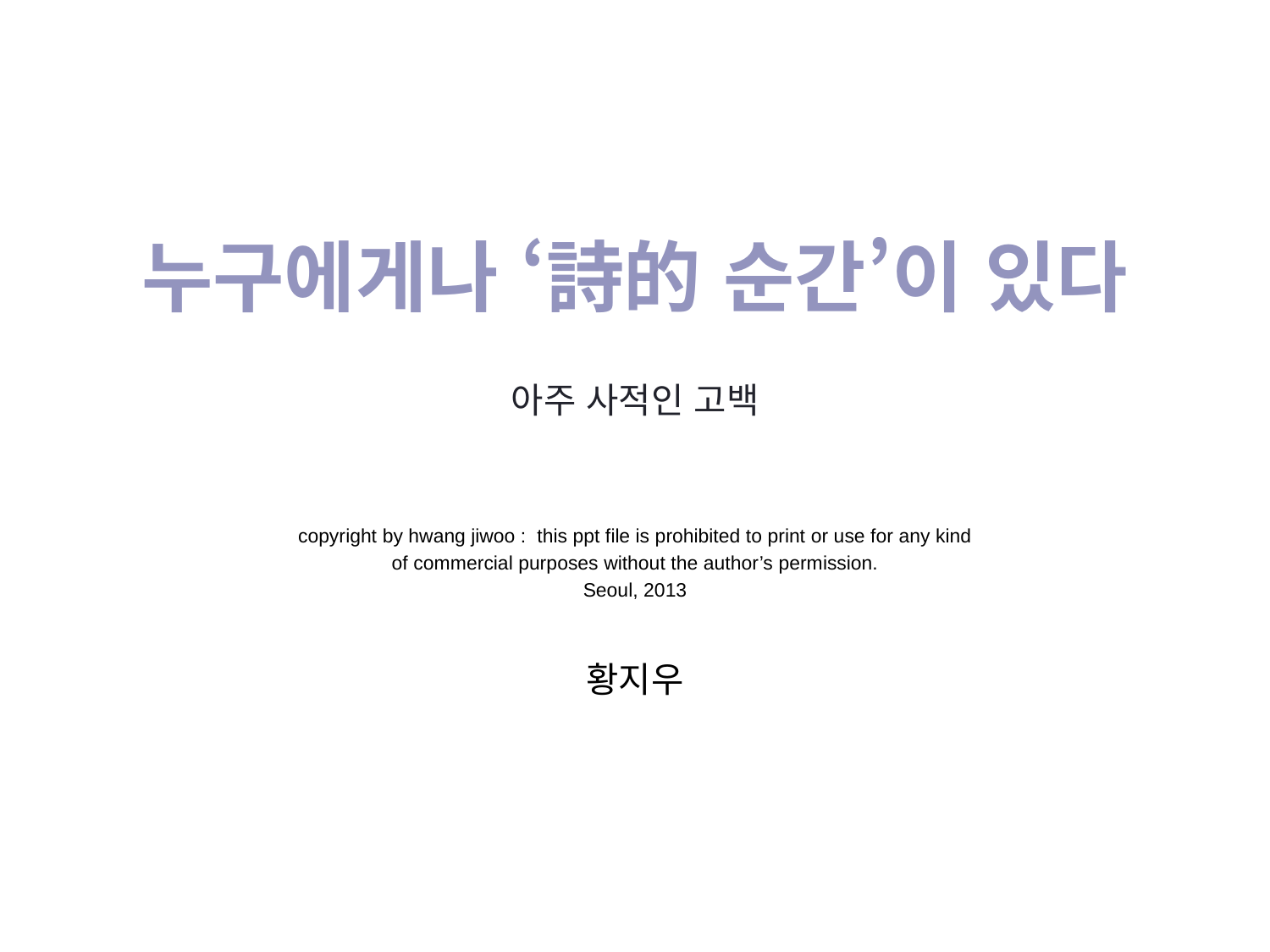

누구에게나 ‘詩的 순간’이 있다

아주 사적인 고백

copyright by hwang jiwoo :  this ppt file is prohibited to print or use for any kind
of commercial purposes without the author’s permission.
Seoul, 2013

황지우